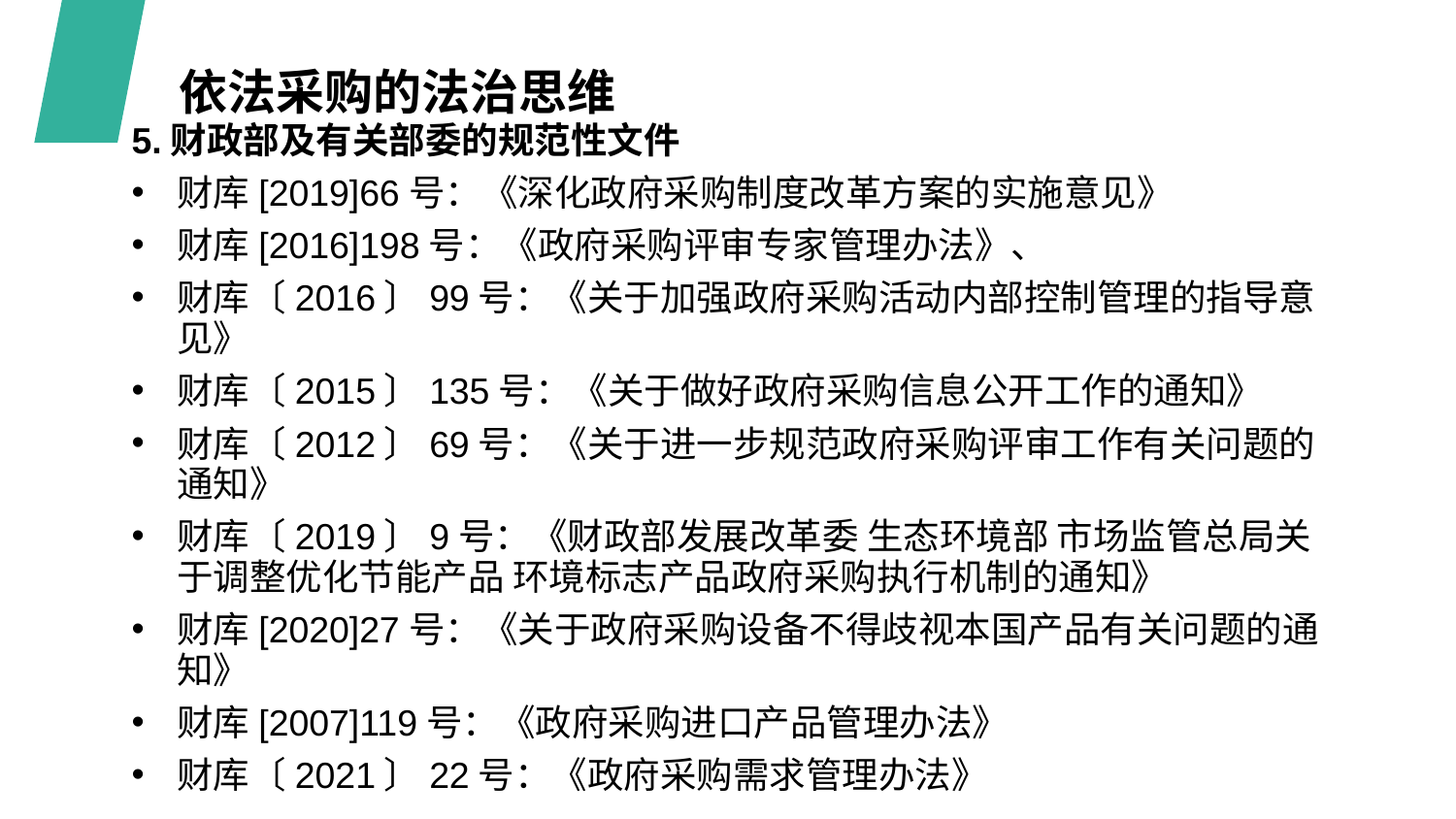

依法采购的法治思维
5.财政部及有关部委的规范性文件
财库[2019]66号：《深化政府采购制度改革方案的实施意见》
财库[2016]198号：《政府采购评审专家管理办法》、
财库〔2016〕99号：《关于加强政府采购活动内部控制管理的指导意见》
财库〔2015〕135号：《关于做好政府采购信息公开工作的通知》
财库〔2012〕69号：《关于进一步规范政府采购评审工作有关问题的通知》
财库〔2019〕9号：《财政部发展改革委 生态环境部 市场监管总局关于调整优化节能产品 环境标志产品政府采购执行机制的通知》
财库[2020]27号：《关于政府采购设备不得歧视本国产品有关问题的通知》
财库[2007]119号：《政府采购进口产品管理办法》
财库〔2021〕22号：《政府采购需求管理办法》